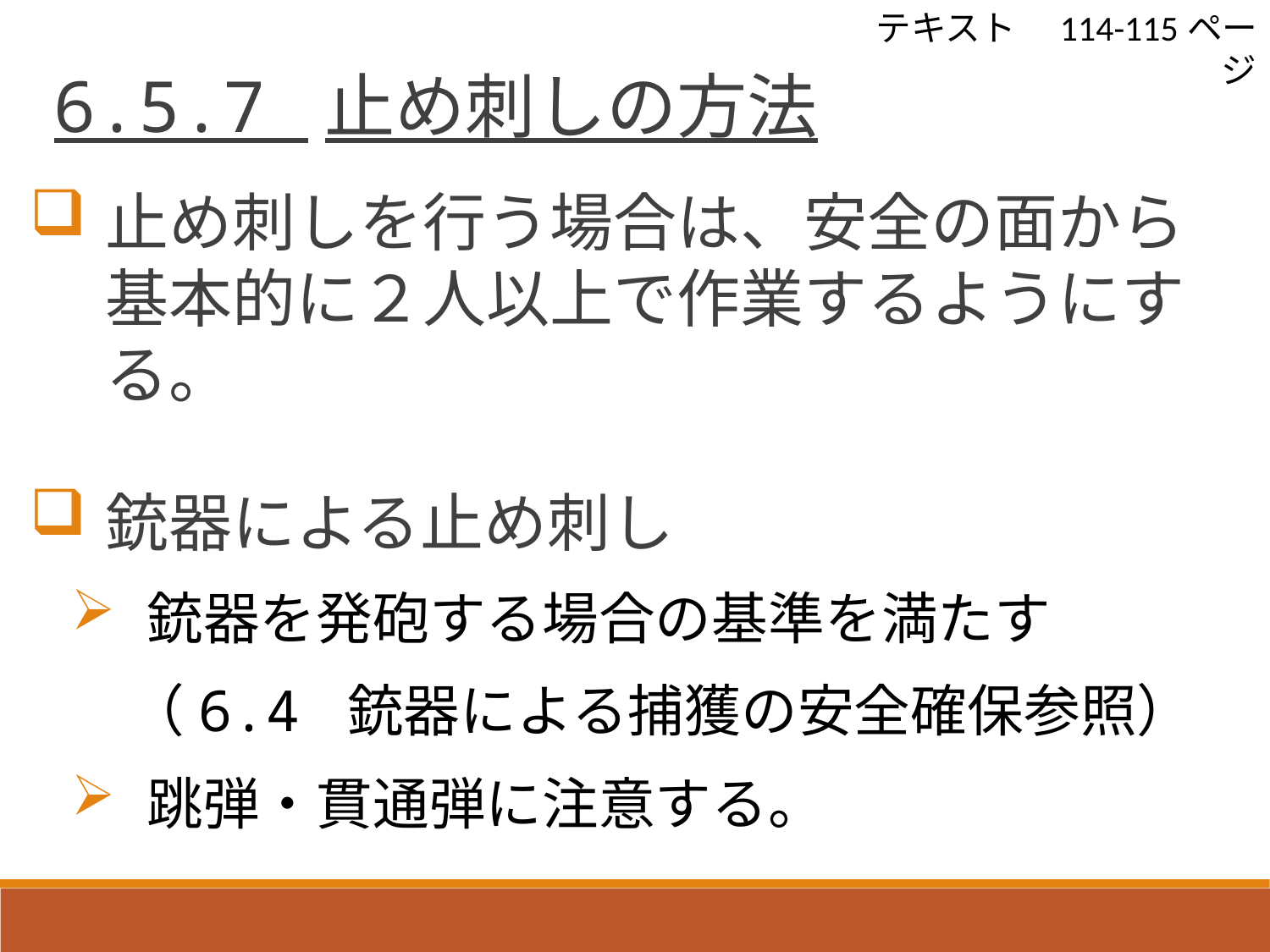

テキスト　114-115ページ
 6.5.7 止め刺しの方法
止め刺しを行う場合は、安全の面から基本的に２人以上で作業するようにする。

銃器による止め刺し
銃器を発砲する場合の基準を満たす
　（6.4 銃器による捕獲の安全確保参照）
跳弾・貫通弾に注意する。